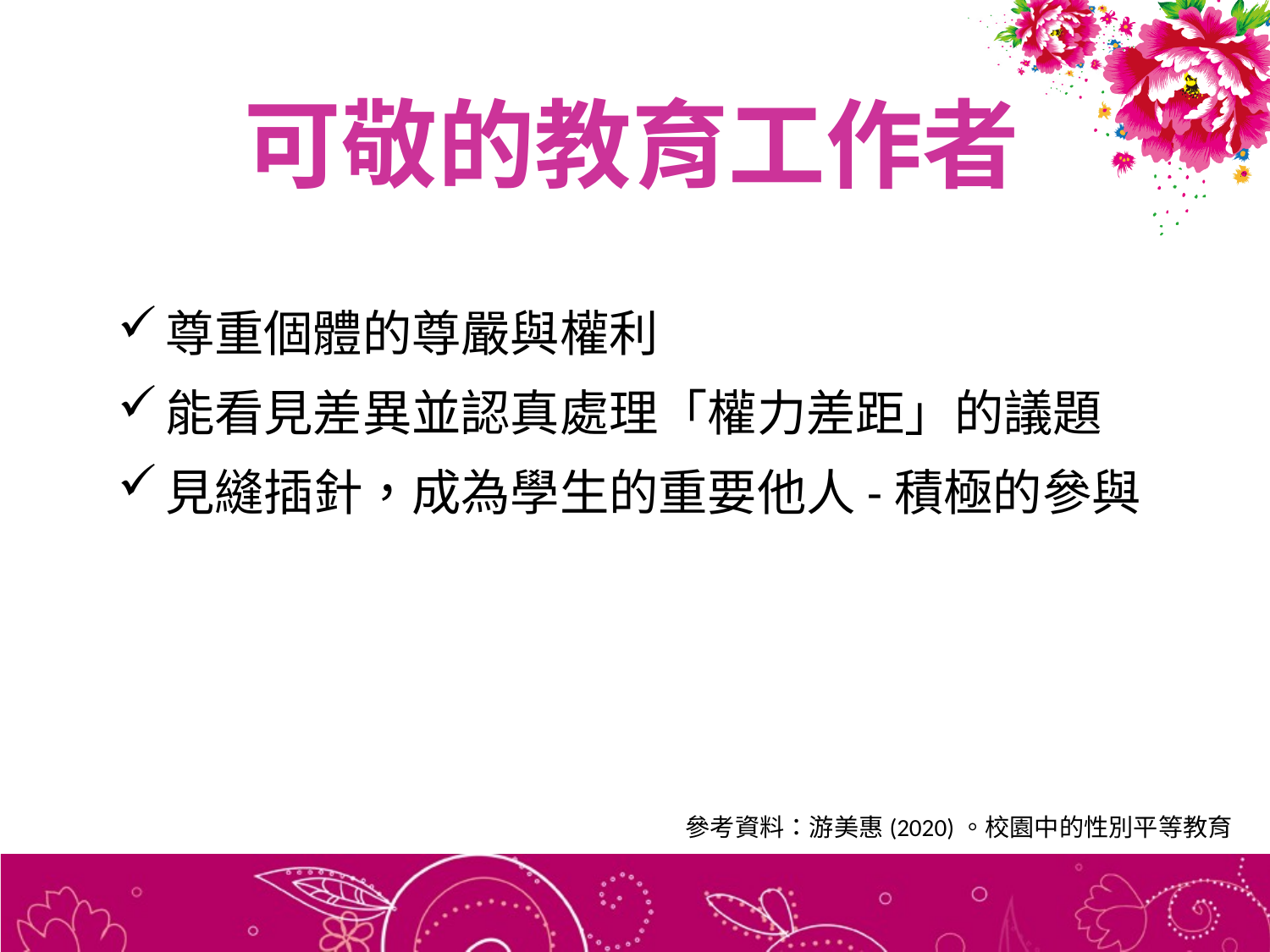

# 可敬的教育工作者
尊重個體的尊嚴與權利
能看見差異並認真處理「權力差距」的議題
見縫插針，成為學生的重要他人-積極的參與

參考資料：游美惠(2020)。校園中的性別平等教育